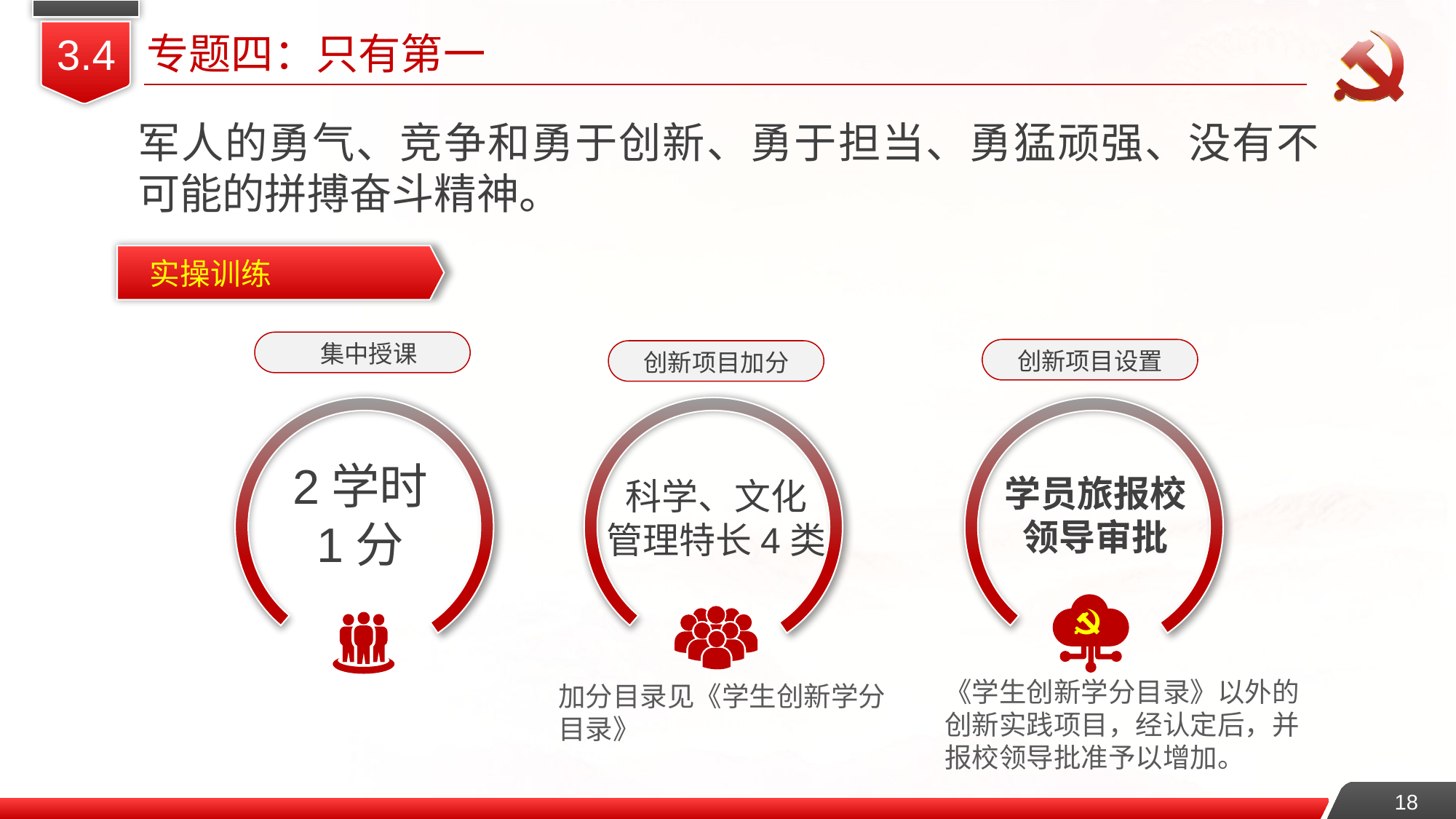

专题四：只有第一
3.4
军人的勇气、竞争和勇于创新、勇于担当、勇猛顽强、没有不可能的拼搏奋斗精神。

实操训练

集中授课

创新项目设置

创新项目加分

2学时
1分
学员旅报校领导审批
科学、文化
管理特长4类

《学生创新学分目录》以外的创新实践项目，经认定后，并报校领导批准予以增加。
加分目录见《学生创新学分目录》